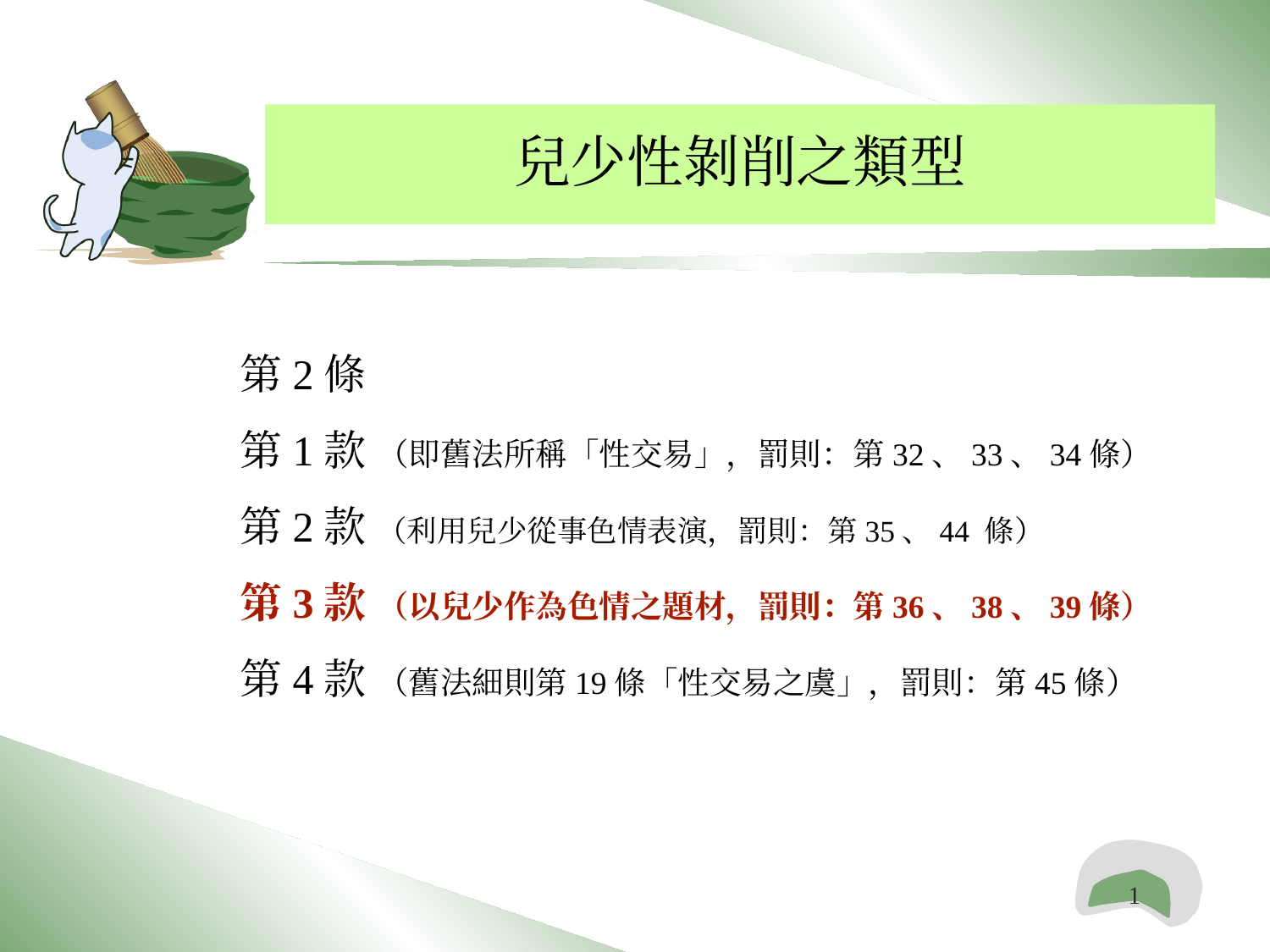

兒少性剝削之類型
第2條
第1款 （即舊法所稱「性交易」，罰則：第32、33、34條）
第2款 （利用兒少從事色情表演，罰則：第35、44 條）
第3款 （以兒少作為色情之題材，罰則：第36、38、39條）
第4款 （舊法細則第19條「性交易之虞」，罰則：第45條）

 1